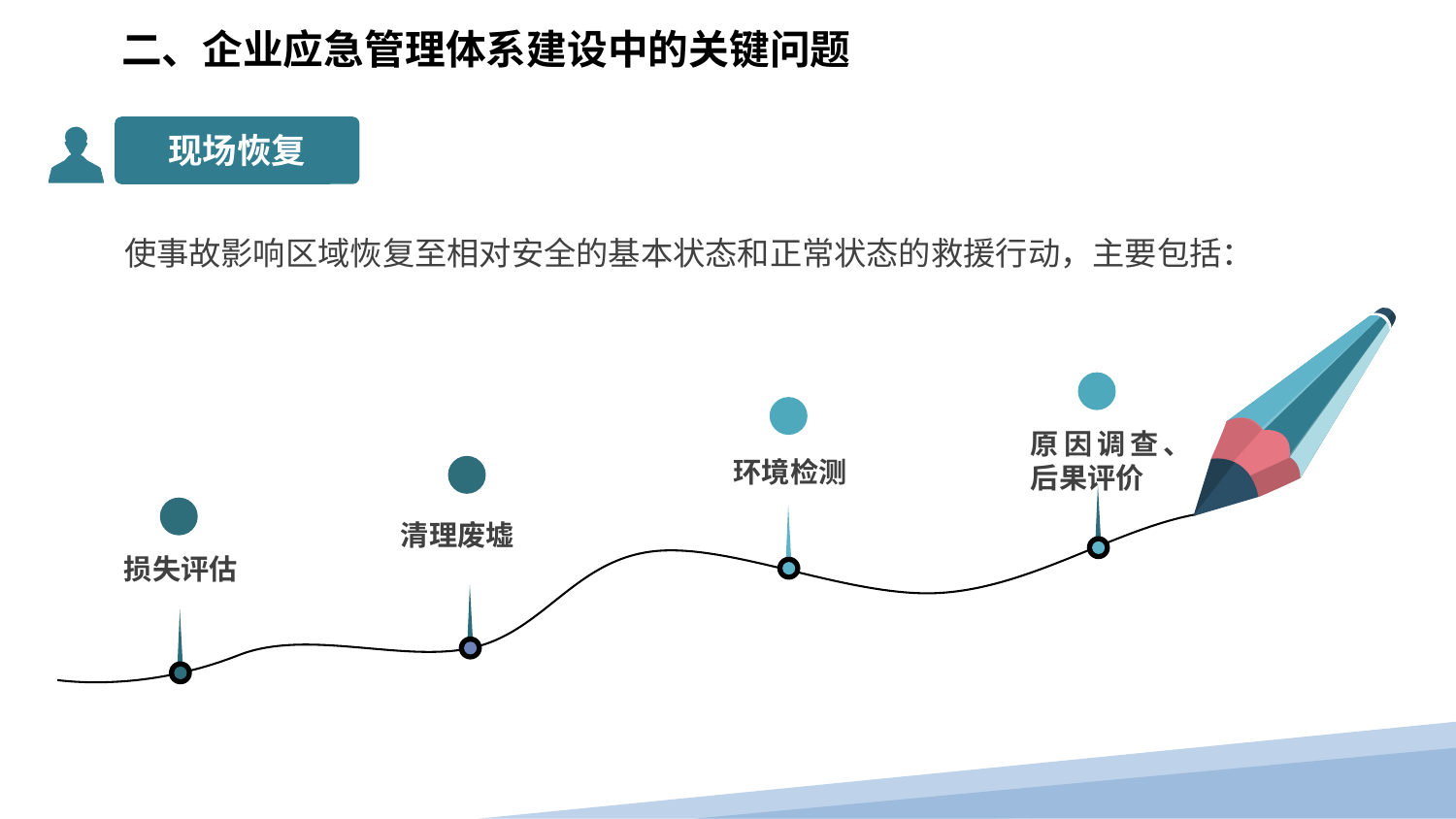

二、企业应急管理体系建设中的关键问题

现场恢复

使事故影响区域恢复至相对安全的基本状态和正常状态的救援行动，主要包括：

原因调查、后果评价
环境检测

清理废墟

损失评估